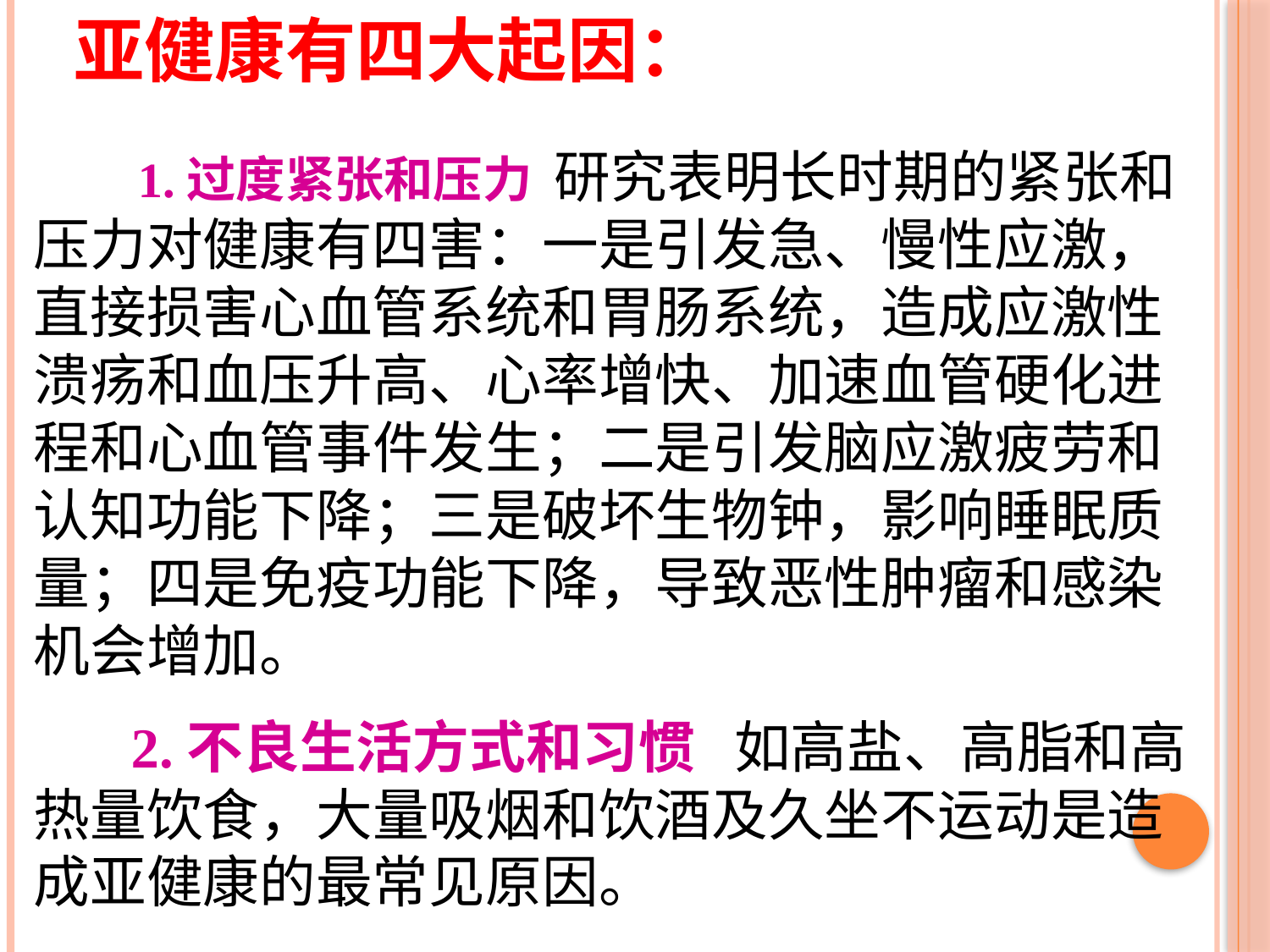

亚健康有四大起因：
　 　1.过度紧张和压力  研究表明长时期的紧张和压力对健康有四害：一是引发急、慢性应激，直接损害心血管系统和胃肠系统，造成应激性溃疡和血压升高、心率增快、加速血管硬化进程和心血管事件发生；二是引发脑应激疲劳和认知功能下降；三是破坏生物钟，影响睡眠质量；四是免疫功能下降，导致恶性肿瘤和感染机会增加。
    2.不良生活方式和习惯   如高盐、高脂和高热量饮食，大量吸烟和饮酒及久坐不运动是造成亚健康的最常见原因。